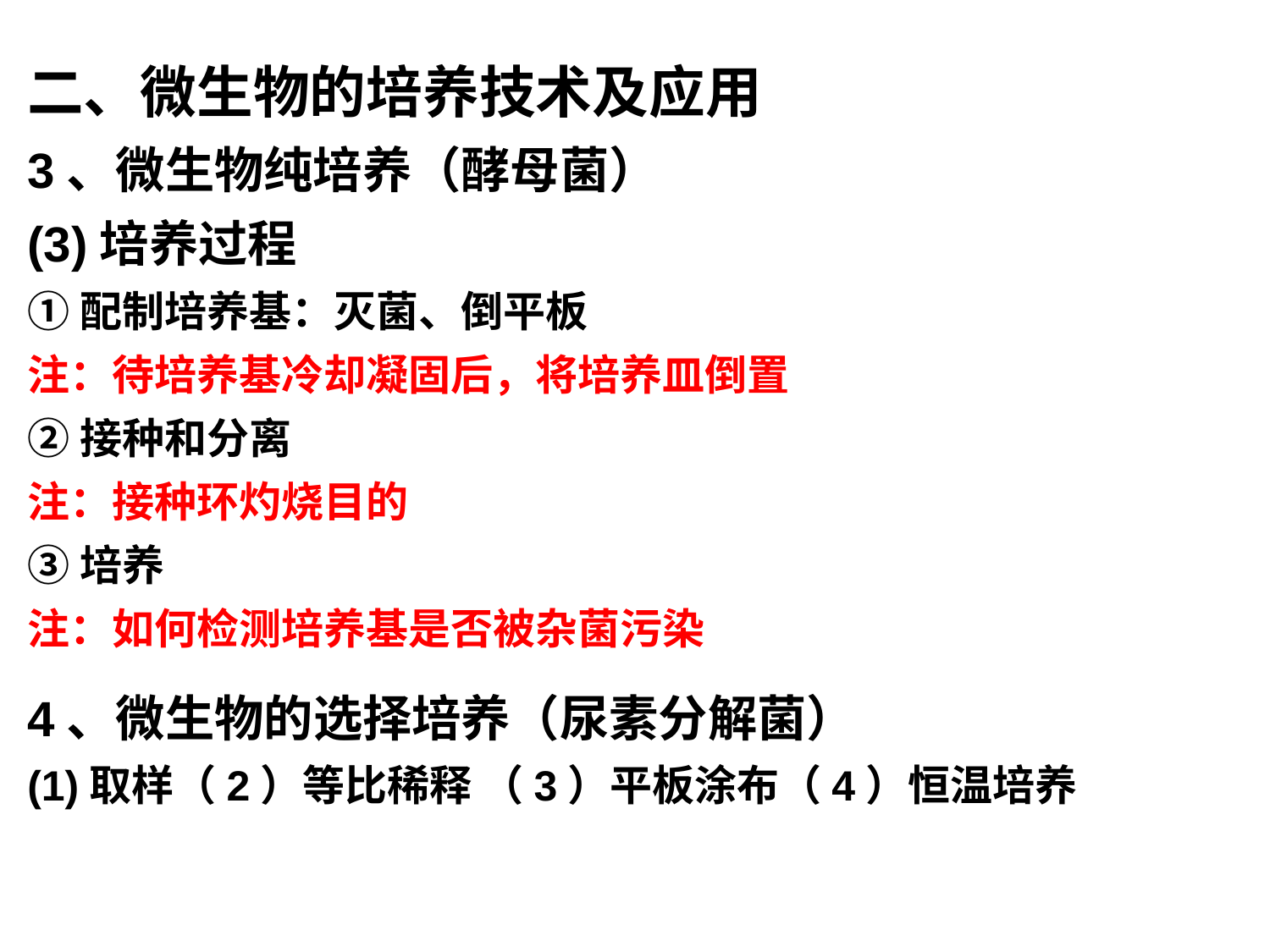

二、微生物的培养技术及应用
3、微生物纯培养（酵母菌）
(3)培养过程
①配制培养基：灭菌、倒平板
注：待培养基冷却凝固后，将培养皿倒置
②接种和分离
注：接种环灼烧目的
③培养
注：如何检测培养基是否被杂菌污染

4、微生物的选择培养（尿素分解菌）
(1)取样（2）等比稀释 （3）平板涂布（4）恒温培养